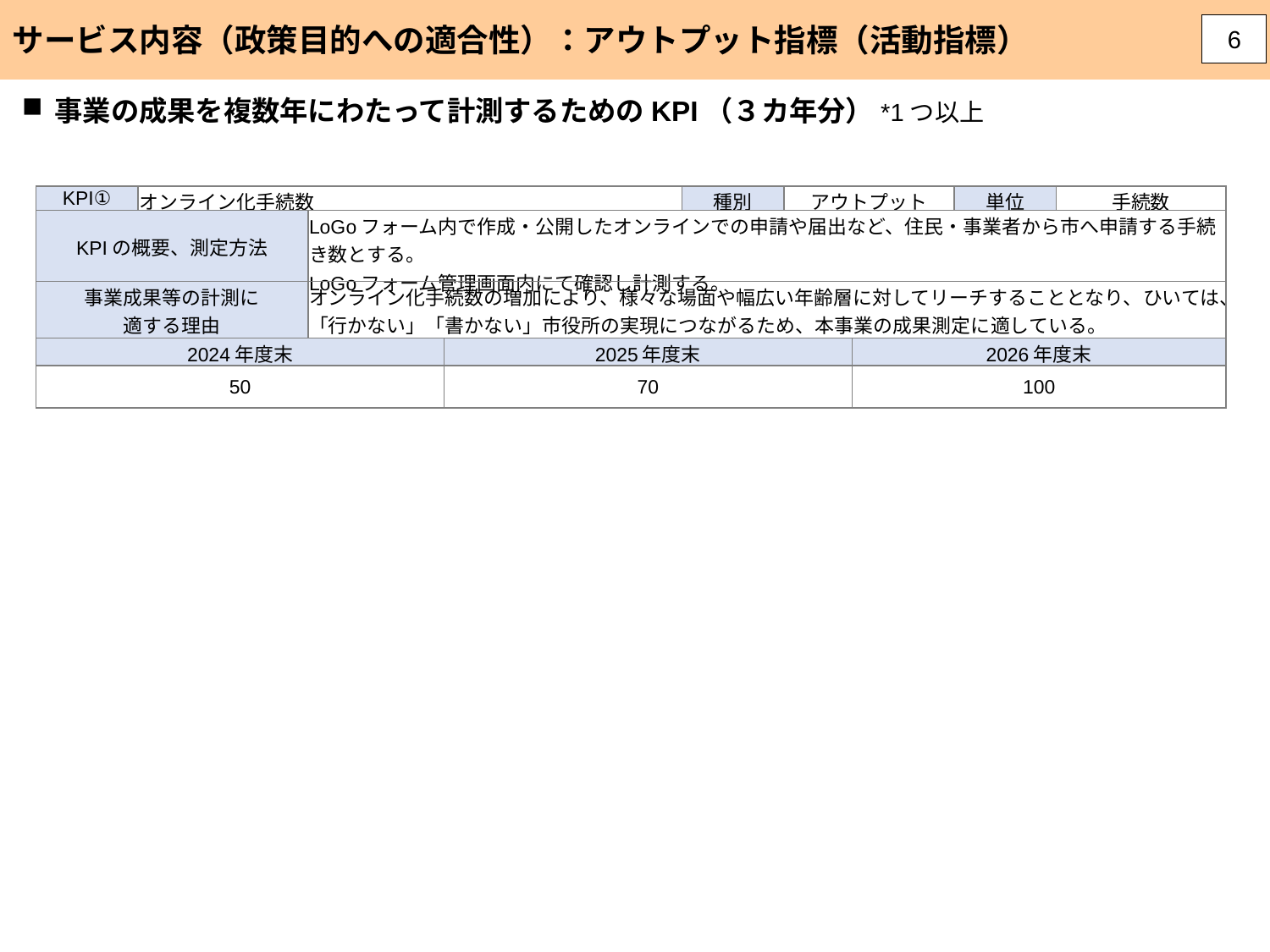

サービス内容（政策目的への適合性）：アウトプット指標（活動指標）
6
事業の成果を複数年にわたって計測するためのKPI（３カ年分）*1つ以上
| KPI① | オンライン化手続数 |  |  | 種別 | アウトプット |  | 単位 | 手続数 |
| --- | --- | --- | --- | --- | --- | --- | --- | --- |
| KPIの概要、測定方法 |  | LoGoフォーム内で作成・公開したオンラインでの申請や届出など、住民・事業者から市へ申請する手続き数とする。 LoGoフォーム管理画面内にて確認し計測する。 |  |  |  |  |  |  |
| 事業成果等の計測に 適する理由 |  | オンライン化手続数の増加により、様々な場面や幅広い年齢層に対してリーチすることとなり、ひいては、「行かない」「書かない」市役所の実現につながるため、本事業の成果測定に適している。 |  |  |  |  |  |  |
| 2024年度末 |  |  | 2025年度末 |  |  | 2026年度末 |  |  |
| 50 |  |  | 70 |  |  | 100 |  |  |
※印の注意書きは削除してください。（これ以降のページも同様）
アウトカムとして、LoGoフォームを利用した申請数を計測する指標を設定願います。